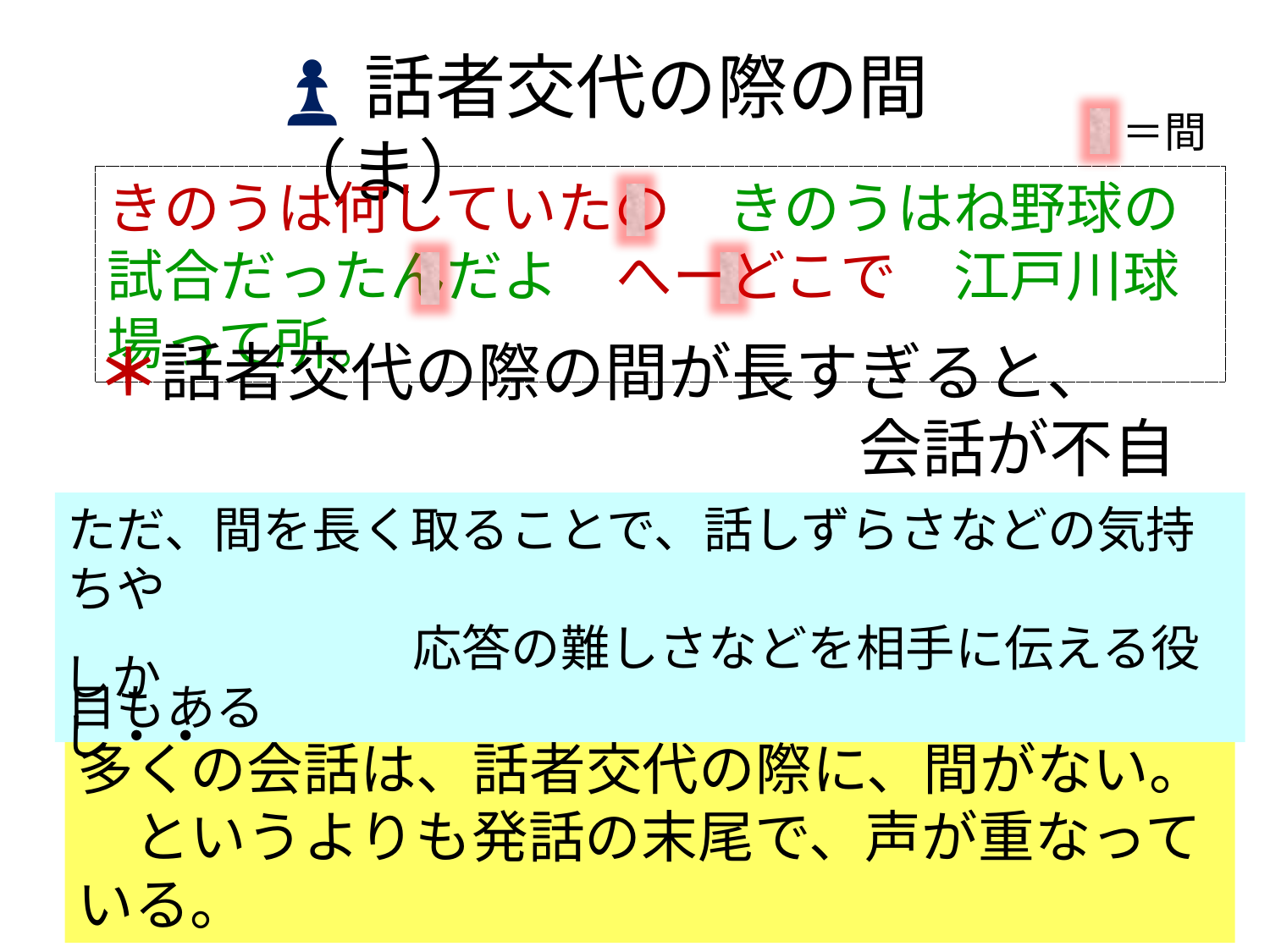

♟話者交代の際の間（ま）
＝間

きのうは何していたの　きのうはね野球の試合だったんだよ　へーどこで　江戸川球場って所。

＊話者交代の際の間が長すぎると、
　　　　　　　　　　　　会話が不自然になる
ただ、間を長く取ることで、話しずらさなどの気持ちや
　　　　　　　応答の難しさなどを相手に伝える役目もある
しかし・・

多くの会話は、話者交代の際に、間がない。
　というよりも発話の末尾で、声が重なっている。